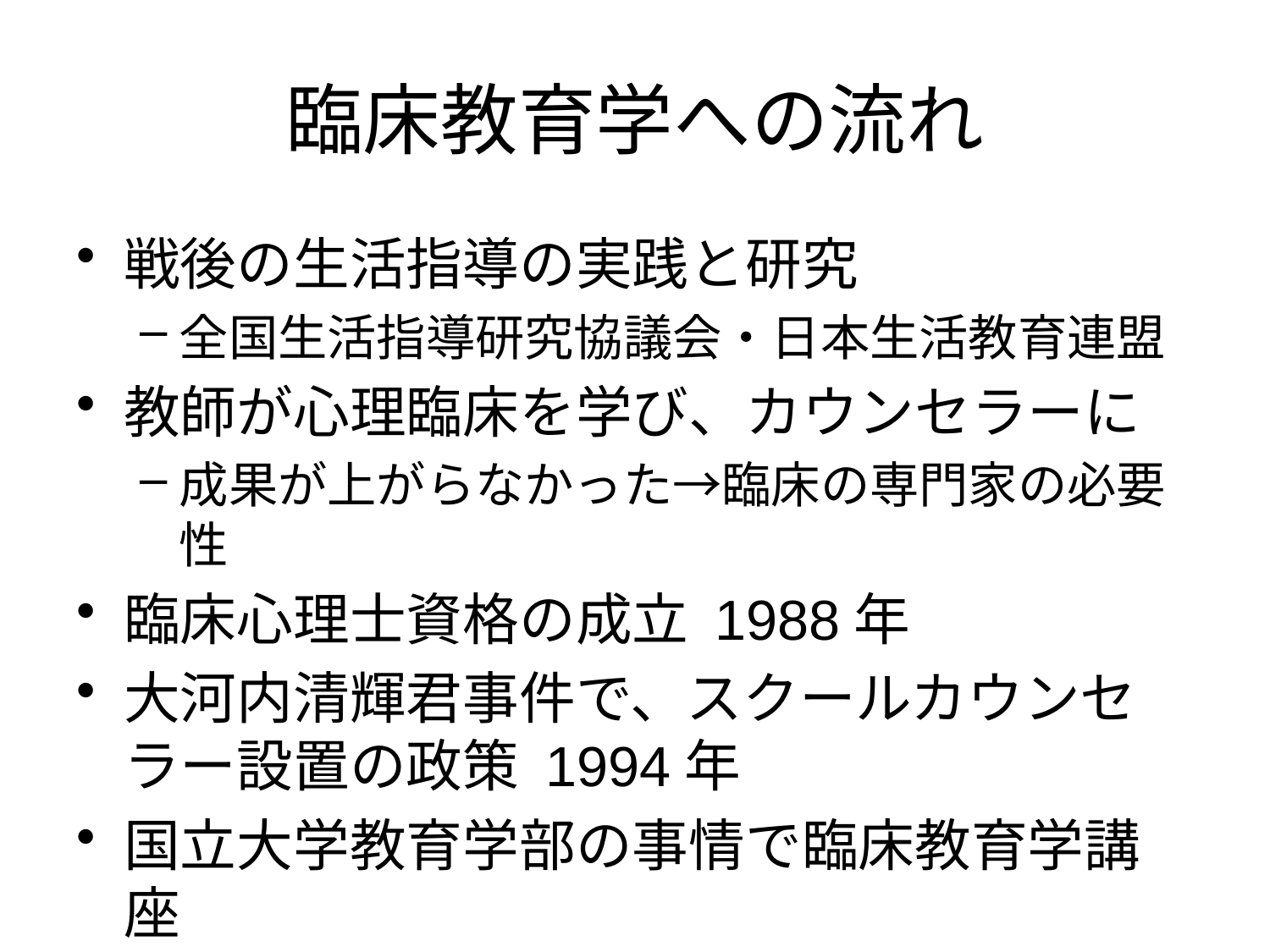

# 臨床教育学への流れ
戦後の生活指導の実践と研究
全国生活指導研究協議会・日本生活教育連盟
教師が心理臨床を学び、カウンセラーに
成果が上がらなかった→臨床の専門家の必要性
臨床心理士資格の成立 1988年
大河内清輝君事件で、スクールカウンセラー設置の政策 1994年
国立大学教育学部の事情で臨床教育学講座